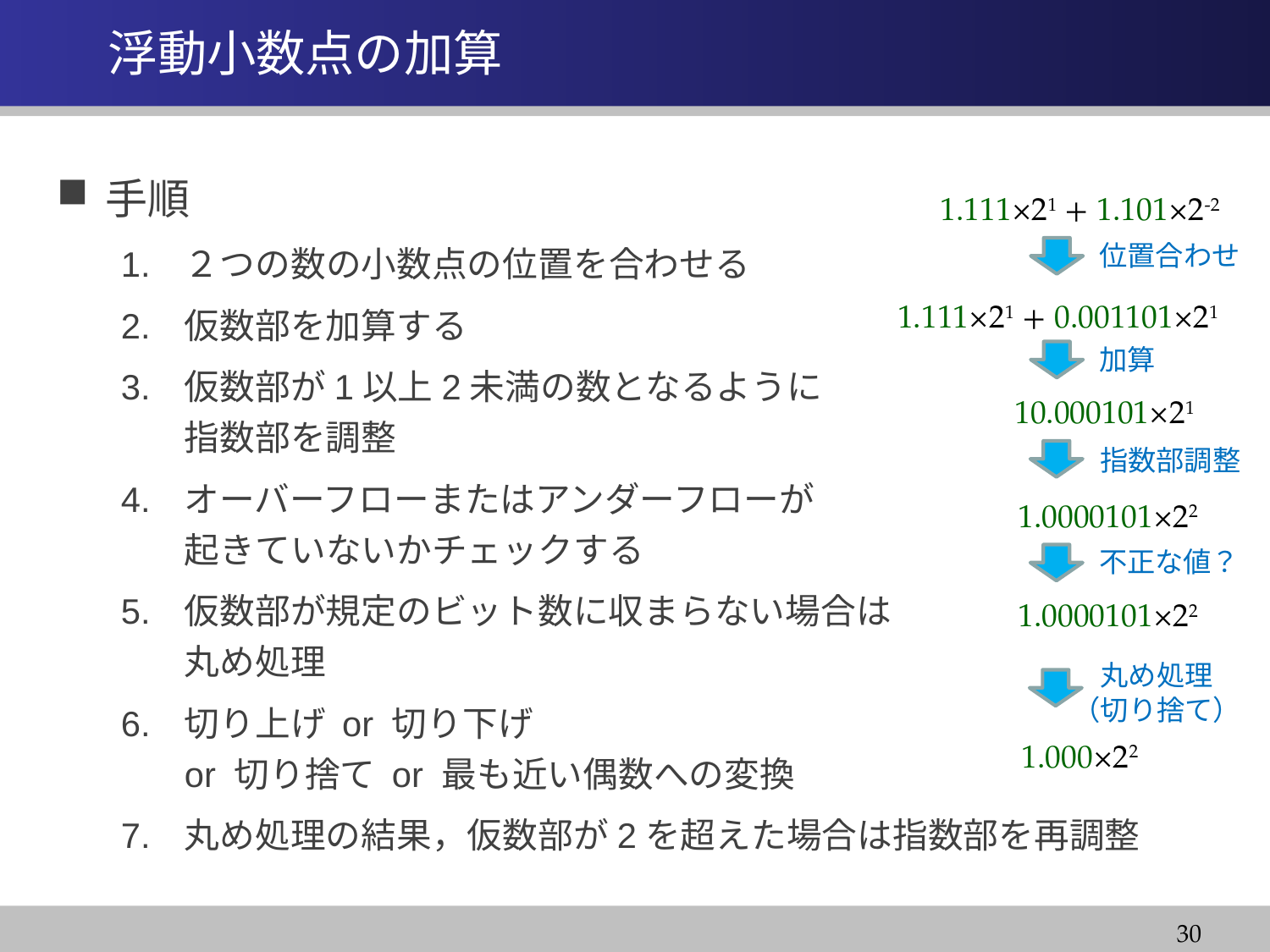

# 浮動小数点の加算
手順
２つの数の小数点の位置を合わせる
仮数部を加算する
仮数部が1以上2未満の数となるように
指数部を調整
オーバーフローまたはアンダーフローが
起きていないかチェックする
仮数部が規定のビット数に収まらない場合は
丸め処理
切り上げ or 切り下げ
or 切り捨て or 最も近い偶数への変換
丸め処理の結果，仮数部が2を超えた場合は指数部を再調整
1.111×21 + 1.101×2-2
位置合わせ

1.111×21 + 0.001101×21
加算

10.000101×21
指数部調整

1.0000101×22
不正な値？

1.0000101×22
丸め処理

（切り捨て）
1.000×22
30